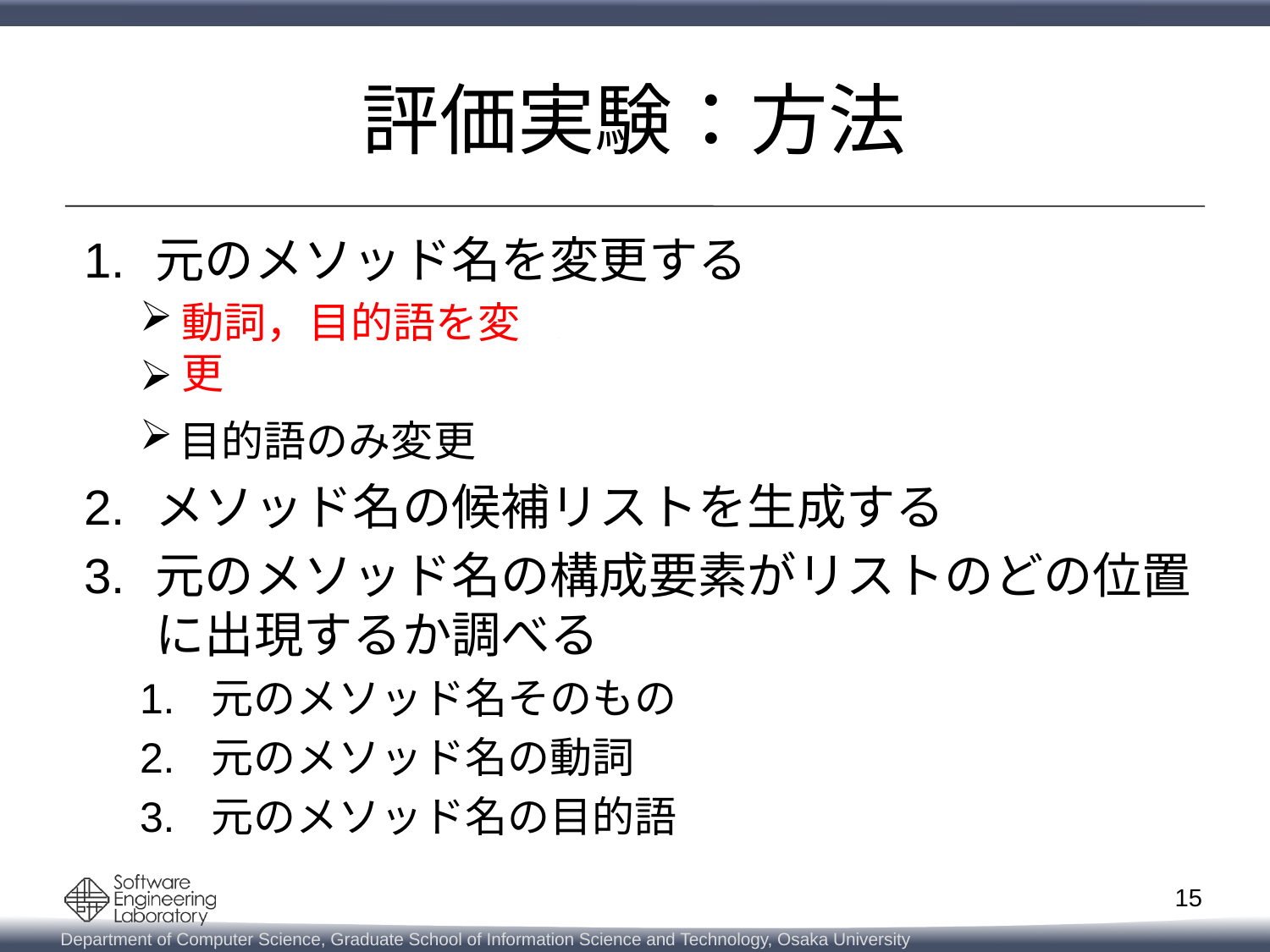

# 評価実験：方法
元のメソッド名を変更する
動詞，目的語を変更
動詞のみ変更
目的語のみ変更
メソッド名の候補リストを生成する
元のメソッド名の構成要素がリストのどの位置に出現するか調べる
元のメソッド名そのもの
元のメソッド名の動詞
元のメソッド名の目的語

動詞，目的語を変更
15